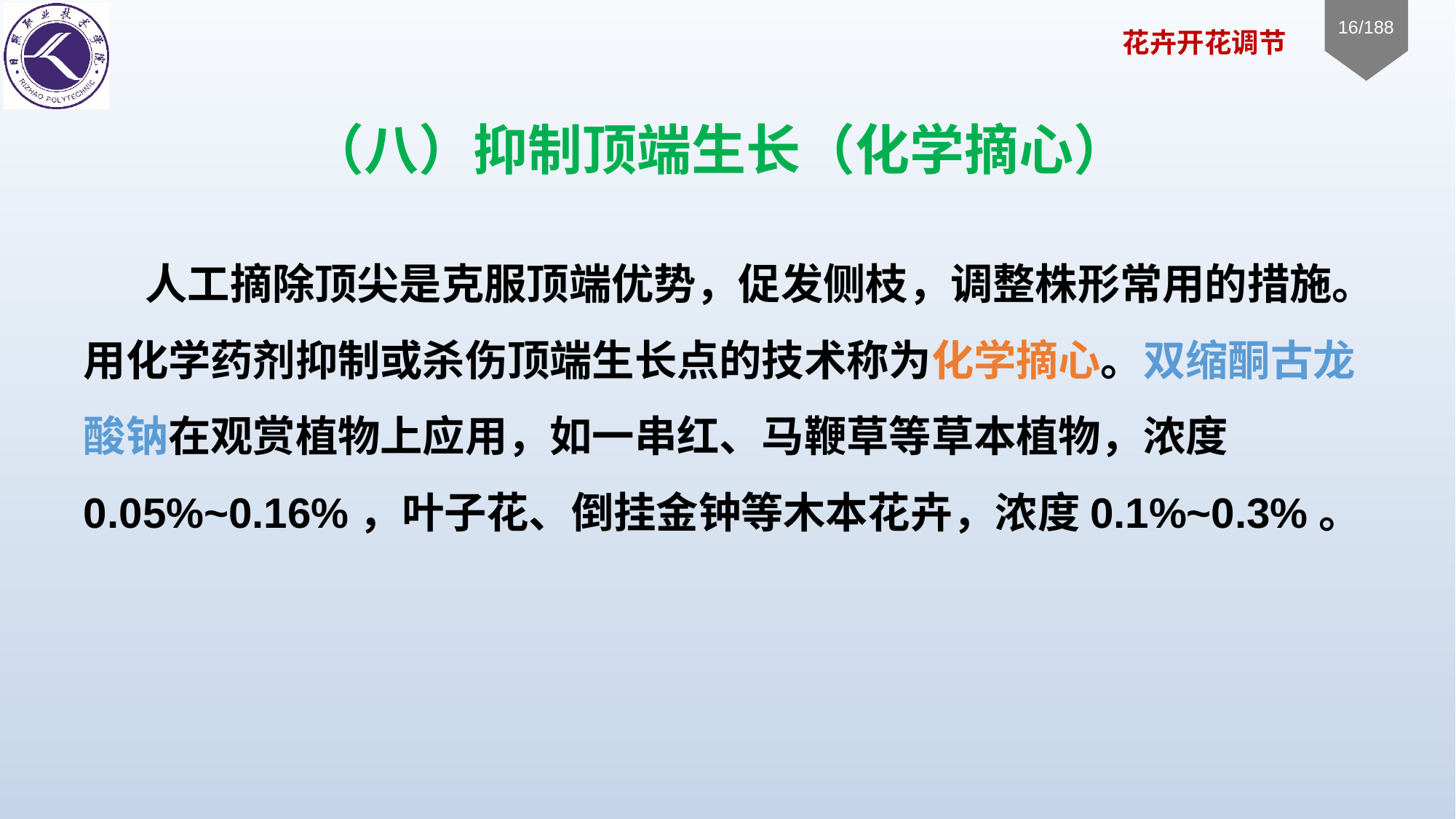

# （八）抑制顶端生长（化学摘心）
人工摘除顶尖是克服顶端优势，促发侧枝，调整株形常用的措施。用化学药剂抑制或杀伤顶端生长点的技术称为化学摘心。双缩酮古龙酸钠在观赏植物上应用，如一串红、马鞭草等草本植物，浓度0.05%~0.16%，叶子花、倒挂金钟等木本花卉，浓度0.1%~0.3%。